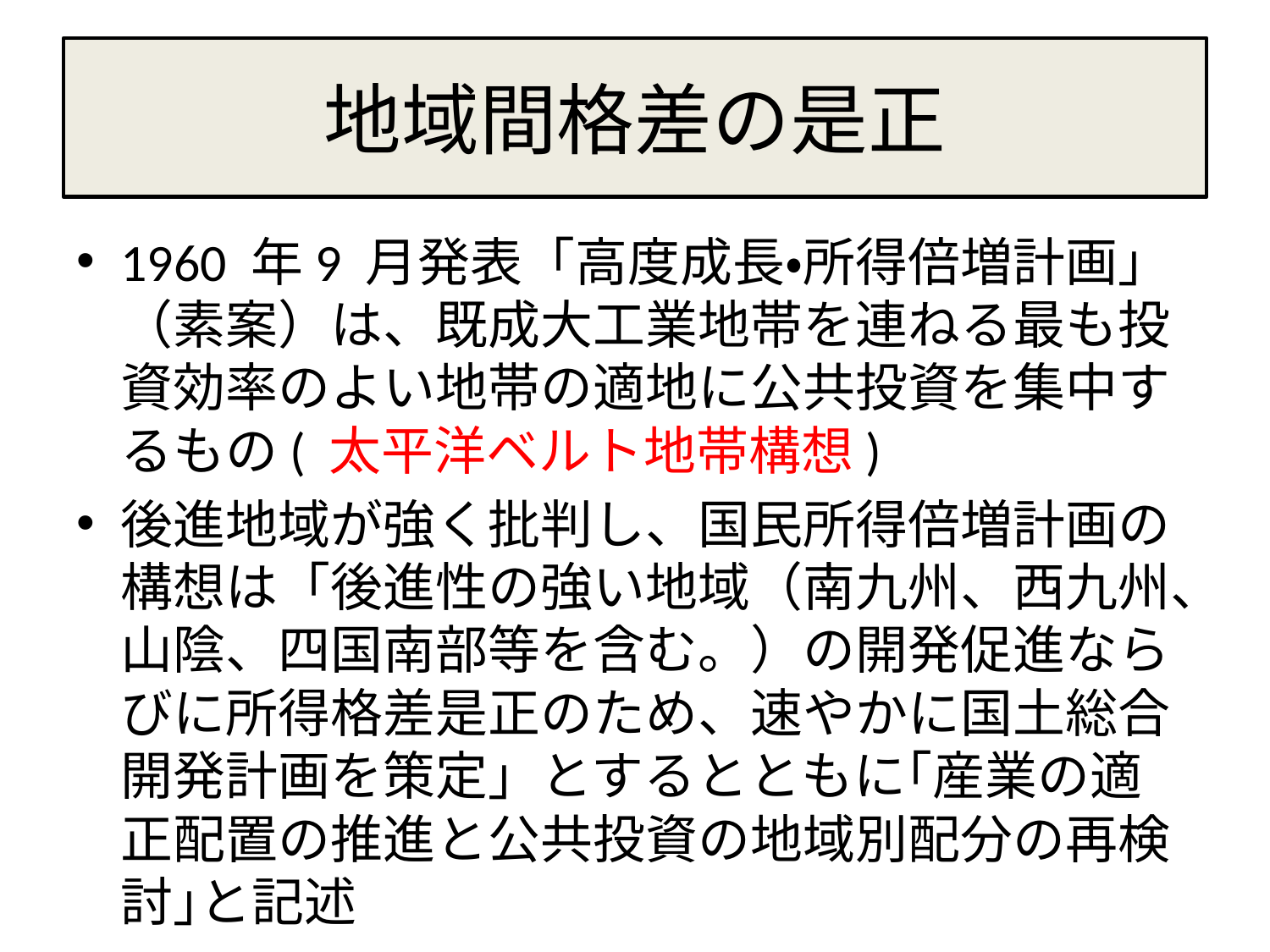

# 地域間格差の是正
1960 年9 月発表「高度成長・所得倍増計画」（素案）は、既成大工業地帯を連ねる最も投資効率のよい地帯の適地に公共投資を集中するもの( 太平洋ベルト地帯構想)
後進地域が強く批判し、国民所得倍増計画の構想は「後進性の強い地域（南九州、西九州、山陰、四国南部等を含む。）の開発促進ならびに所得格差是正のため、速やかに国土総合開発計画を策定」とするとともに｢産業の適正配置の推進と公共投資の地域別配分の再検討｣と記述